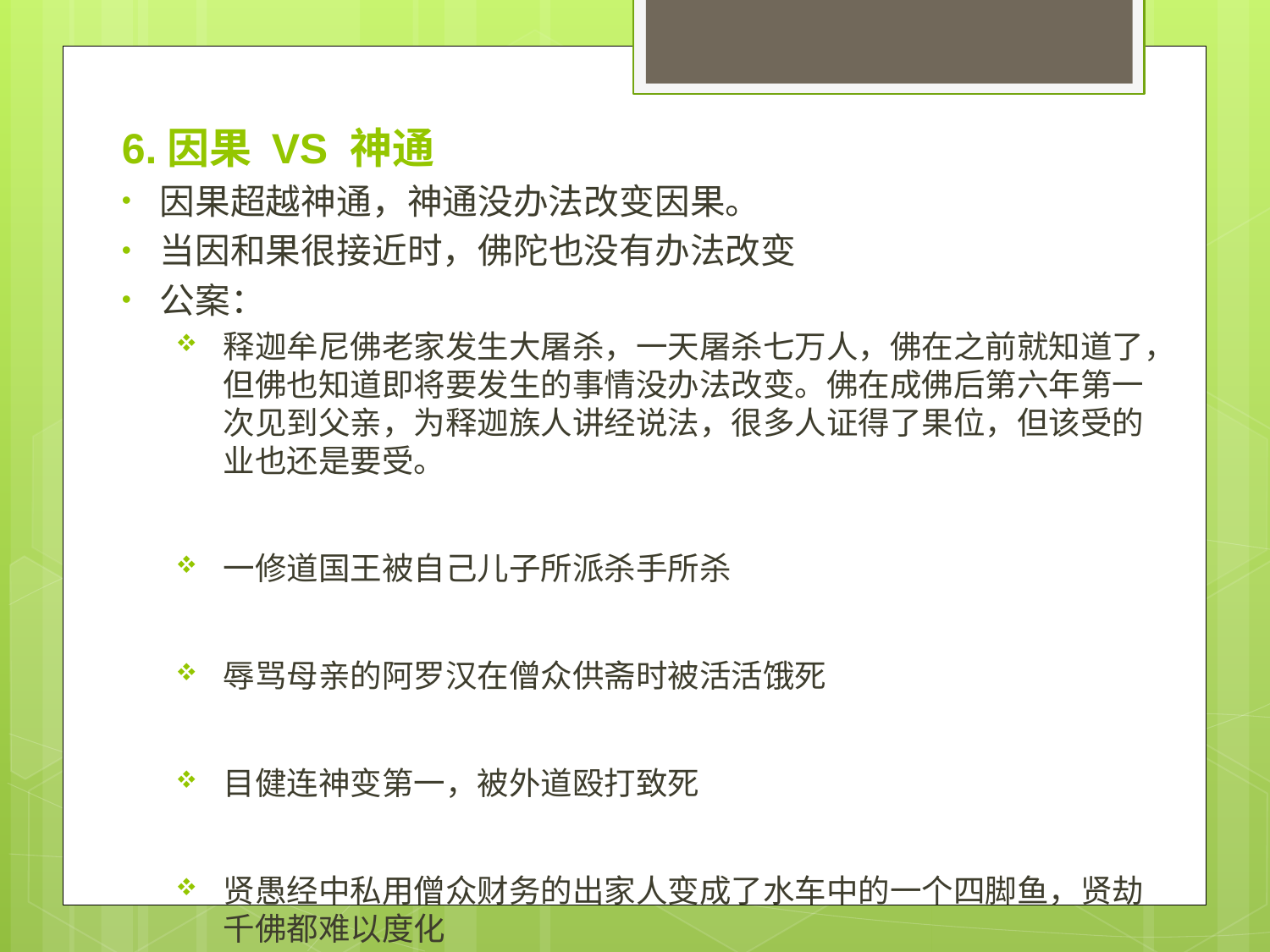

6.因果 VS 神通
因果超越神通，神通没办法改变因果。
当因和果很接近时，佛陀也没有办法改变
公案：
释迦牟尼佛老家发生大屠杀，一天屠杀七万人，佛在之前就知道了，但佛也知道即将要发生的事情没办法改变。佛在成佛后第六年第一次见到父亲，为释迦族人讲经说法，很多人证得了果位，但该受的业也还是要受。

一修道国王被自己儿子所派杀手所杀

辱骂母亲的阿罗汉在僧众供斋时被活活饿死

目健连神变第一，被外道殴打致死

贤愚经中私用僧众财务的出家人变成了水车中的一个四脚鱼，贤劫千佛都难以度化